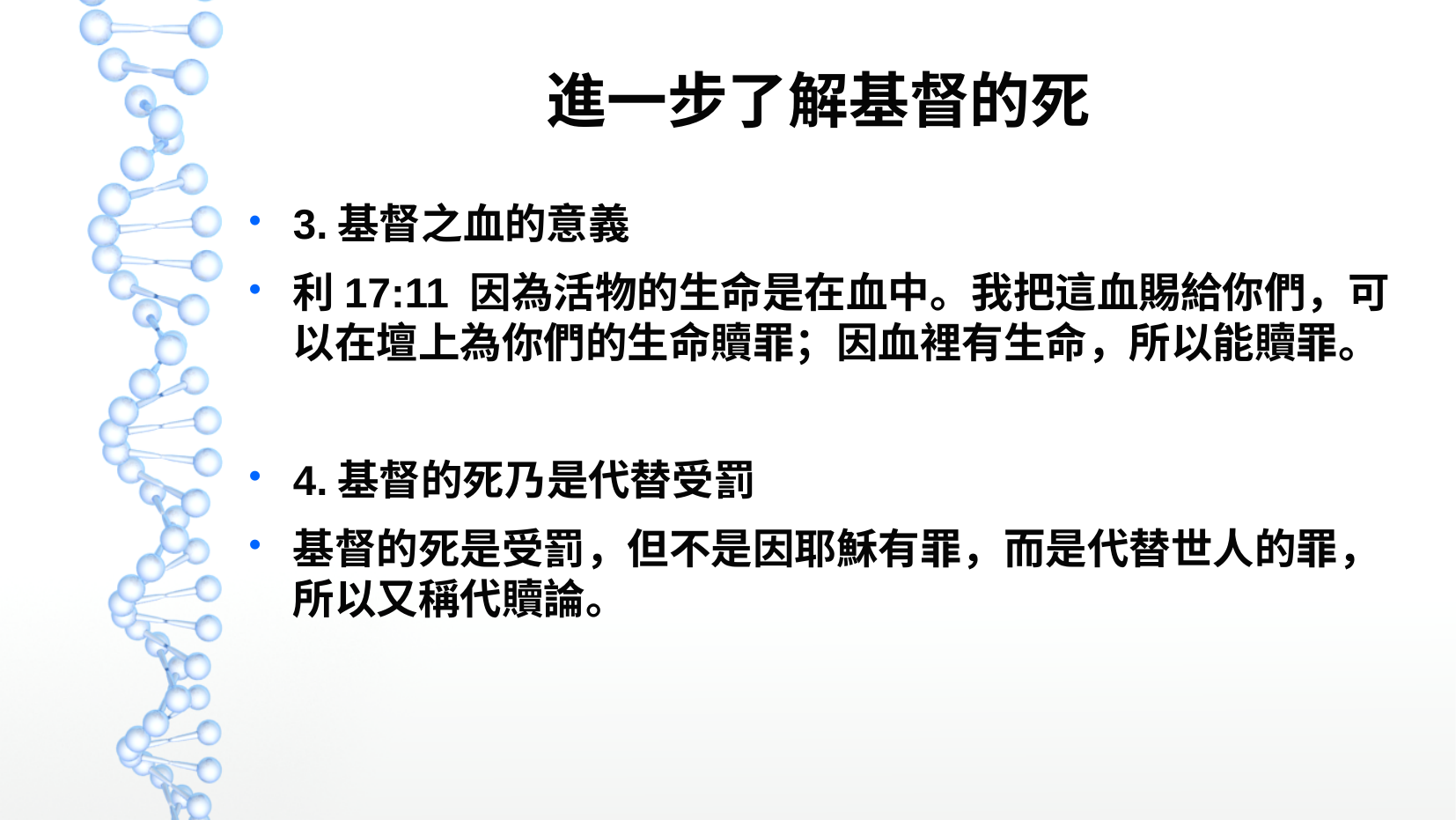

進一步了解基督的死
3.基督之血的意義
利17:11 因為活物的生命是在血中。我把這血賜給你們，可以在壇上為你們的生命贖罪；因血裡有生命，所以能贖罪。

4.基督的死乃是代替受罰
基督的死是受罰，但不是因耶穌有罪，而是代替世人的罪，所以又稱代贖論。